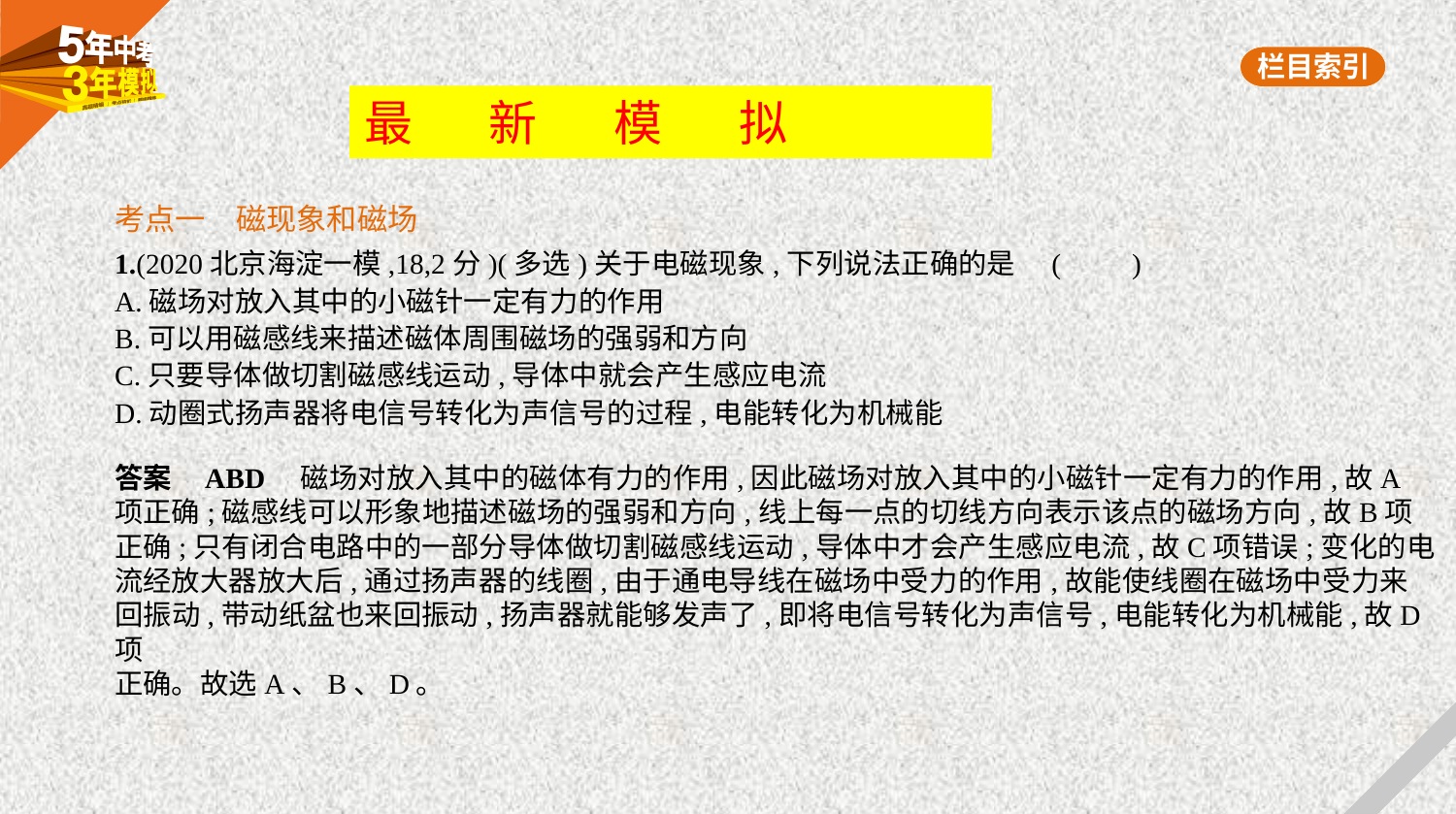

最       新       模       拟
考点一　磁现象和磁场
1.(2020北京海淀一模,18,2分)(多选)关于电磁现象,下列说法正确的是 (　　)
A.磁场对放入其中的小磁针一定有力的作用
B.可以用磁感线来描述磁体周围磁场的强弱和方向
C.只要导体做切割磁感线运动,导体中就会产生感应电流
D.动圈式扬声器将电信号转化为声信号的过程,电能转化为机械能
答案    ABD　磁场对放入其中的磁体有力的作用,因此磁场对放入其中的小磁针一定有力的作用,故A
项正确;磁感线可以形象地描述磁场的强弱和方向,线上每一点的切线方向表示该点的磁场方向,故B项
正确;只有闭合电路中的一部分导体做切割磁感线运动,导体中才会产生感应电流,故C项错误;变化的电
流经放大器放大后,通过扬声器的线圈,由于通电导线在磁场中受力的作用,故能使线圈在磁场中受力来
回振动,带动纸盆也来回振动,扬声器就能够发声了,即将电信号转化为声信号,电能转化为机械能,故D项
正确。故选A、B、D。